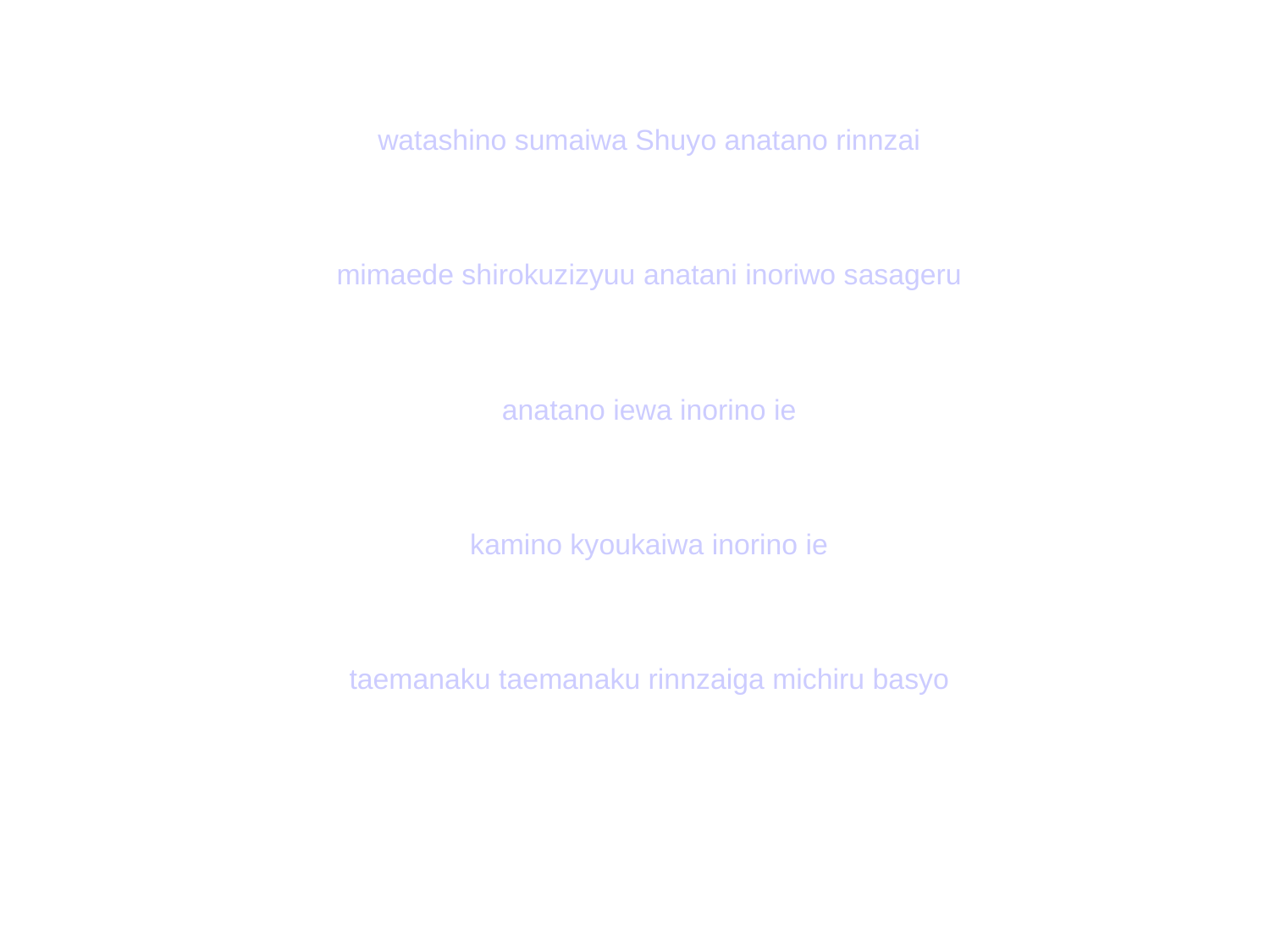

わたしのすまいはしゅよ
★W
495 G W わたしの住まいは主よ
わたしの住まいは主よ　あなたの臨在

御前で四六時中　あなたに祈りを捧げる

あなたの家は祈りの家

神の教会は祈りの家

絶え間なく　絶え間なく　臨在が満ちる場所

★４
watashino sumaiwa Shuyo anatano rinnzai

mimaede shirokuzizyuu anatani inoriwo sasageru

anatano iewa inorino ie

kamino kyoukaiwa inorino ie

taemanaku taemanaku rinnzaiga michiru basyo